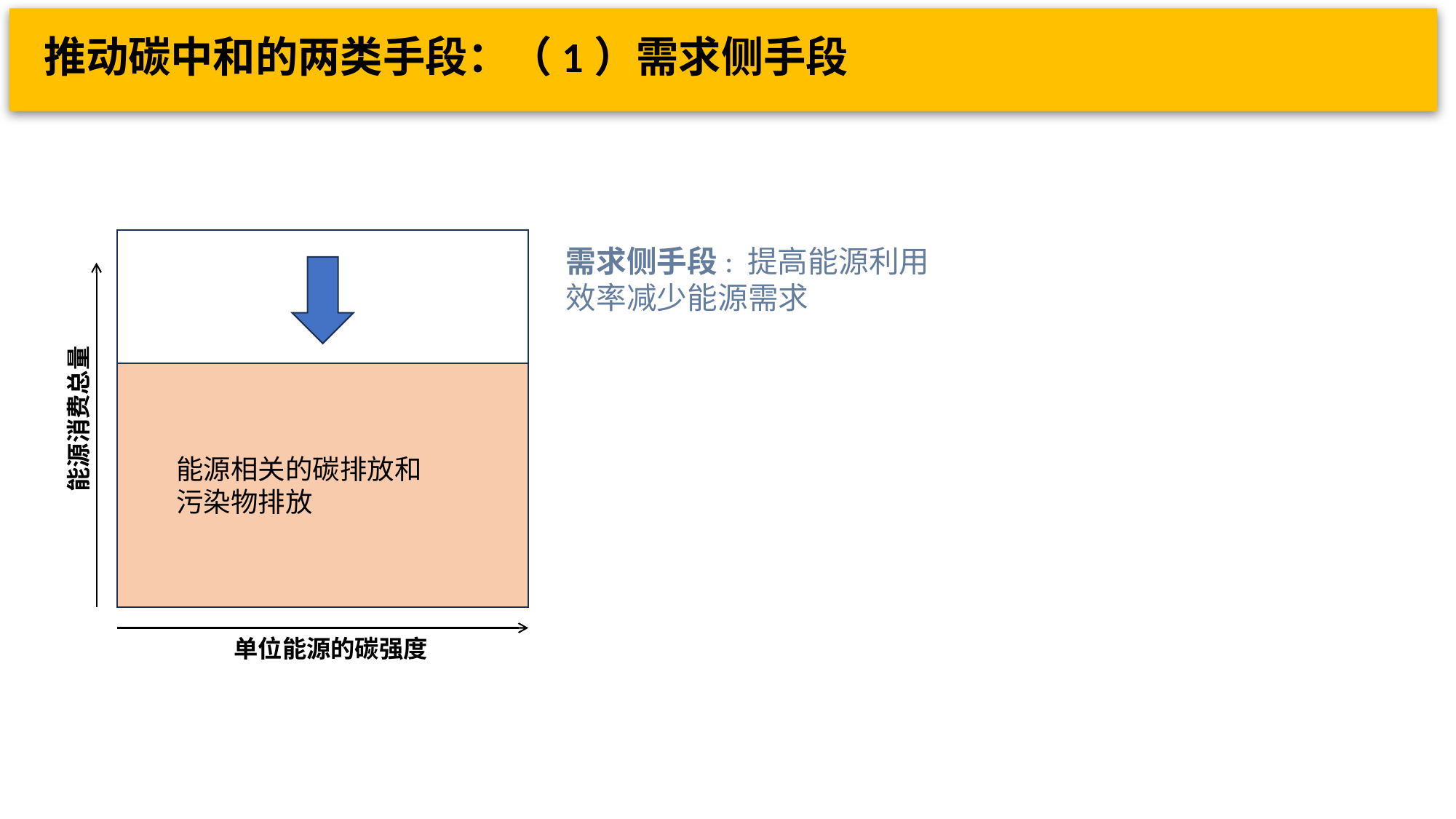

推动碳中和的两类手段：（1）需求侧手段

需求侧手段: 提高能源利用效率减少能源需求

能源消费总量
能源相关的碳排放和污染物排放
单位能源的碳强度